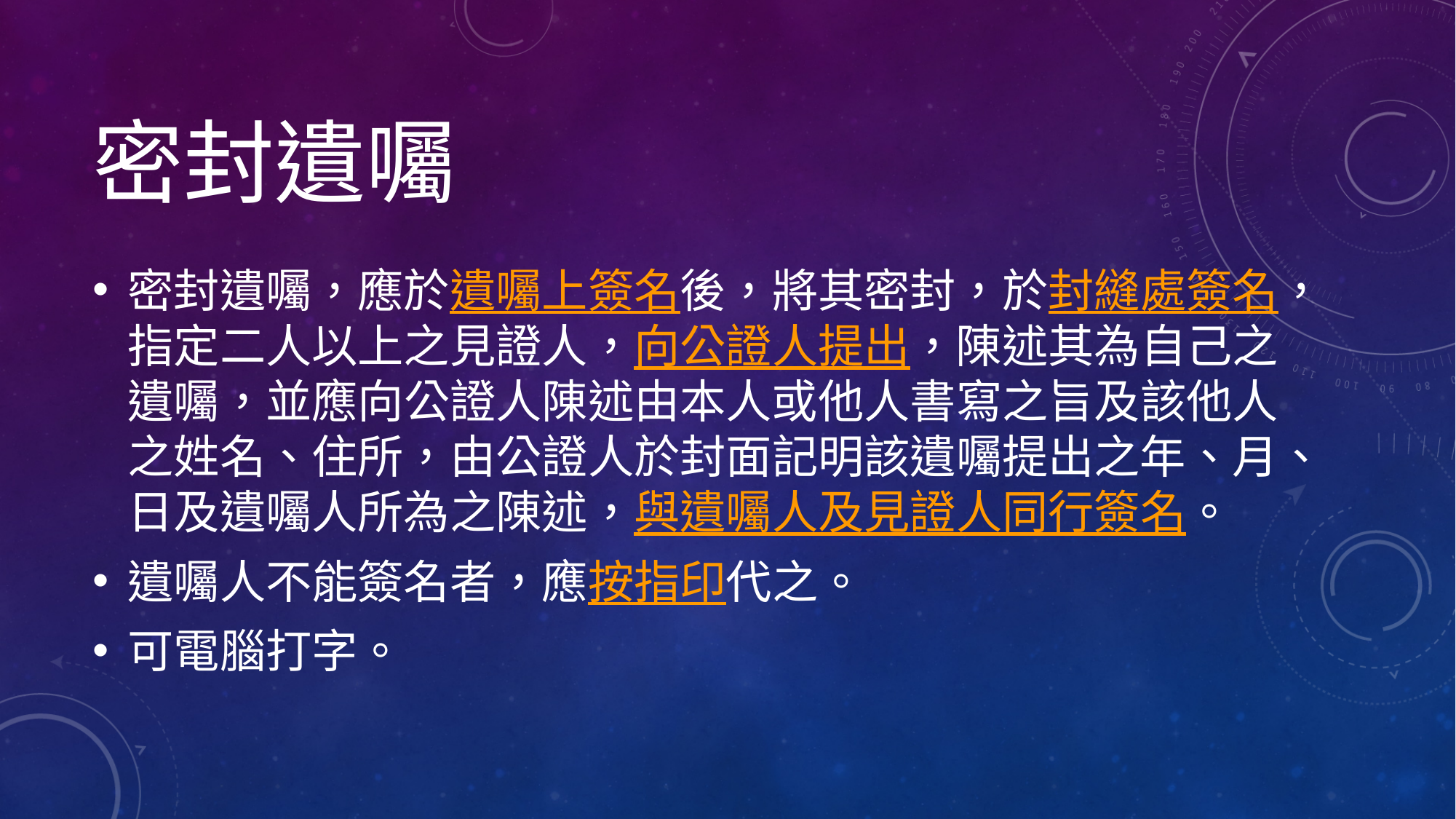

密封遺囑
密封遺囑，應於遺囑上簽名後，將其密封，於封縫處簽名，指定二人以上之見證人，向公證人提出，陳述其為自己之遺囑，並應向公證人陳述由本人或他人書寫之旨及該他人之姓名、住所，由公證人於封面記明該遺囑提出之年、月、日及遺囑人所為之陳述，與遺囑人及見證人同行簽名。
遺囑人不能簽名者，應按指印代之。
可電腦打字。